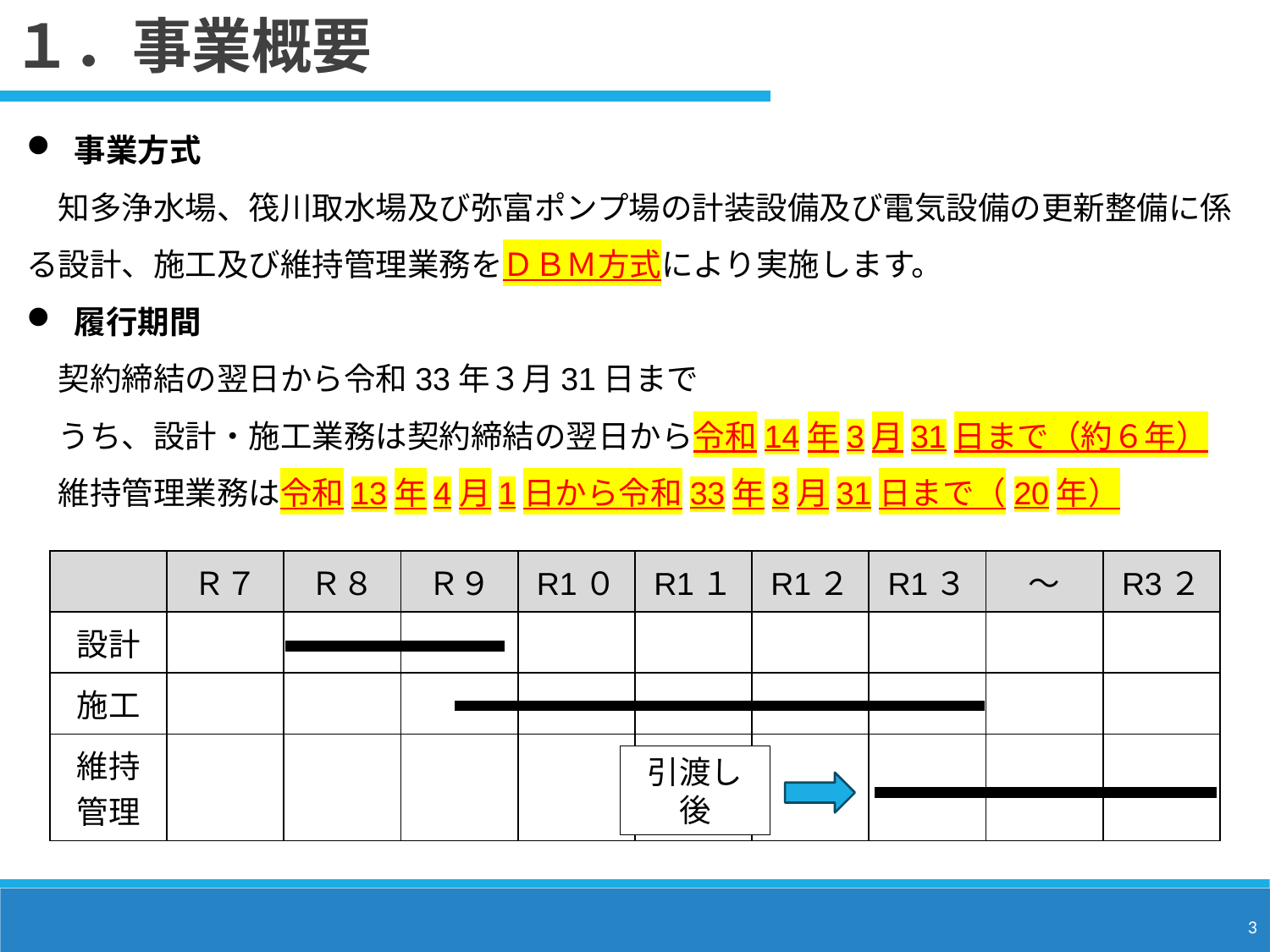

１．事業概要
事業方式
　知多浄水場、筏川取水場及び弥富ポンプ場の計装設備及び電気設備の更新整備に係る設計、施工及び維持管理業務をＤＢＭ方式により実施します。
履行期間
　契約締結の翌日から令和33年３月31日まで
　うち、設計・施工業務は契約締結の翌日から令和14年3月31日まで（約６年）
　維持管理業務は令和13年4月1日から令和33年3月31日まで（20年）
|  | Ｒ７ | Ｒ８ | Ｒ９ | R1０ | R1１ | R1２ | R1３ | ～ | R3２ |
| --- | --- | --- | --- | --- | --- | --- | --- | --- | --- |
| 設計 |  |  |  |  |  |  |  |  |  |
| 施工 |  |  |  |  |  |  |  |  |  |
| 維持管理 |  |  |  |  |  |  |  |  |  |
引渡し後

3